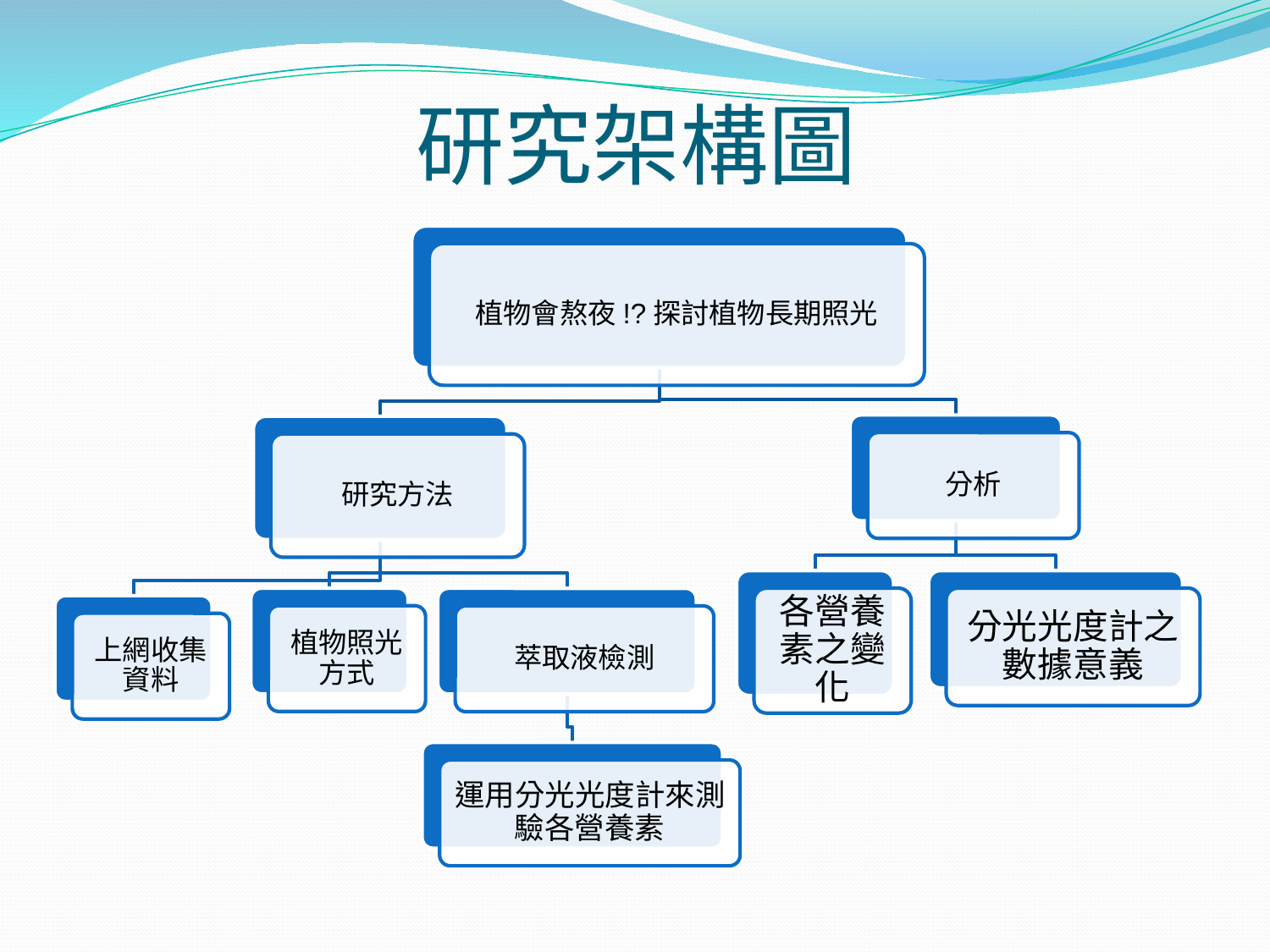

# 研究架構圖

植物會熬夜!?探討植物長期照光

分析

研究方法

各營養素之變化

分光光度計之數據意義

植物照光方式

萃取液檢測

上網收集資料

運用分光光度計來測驗各營養素